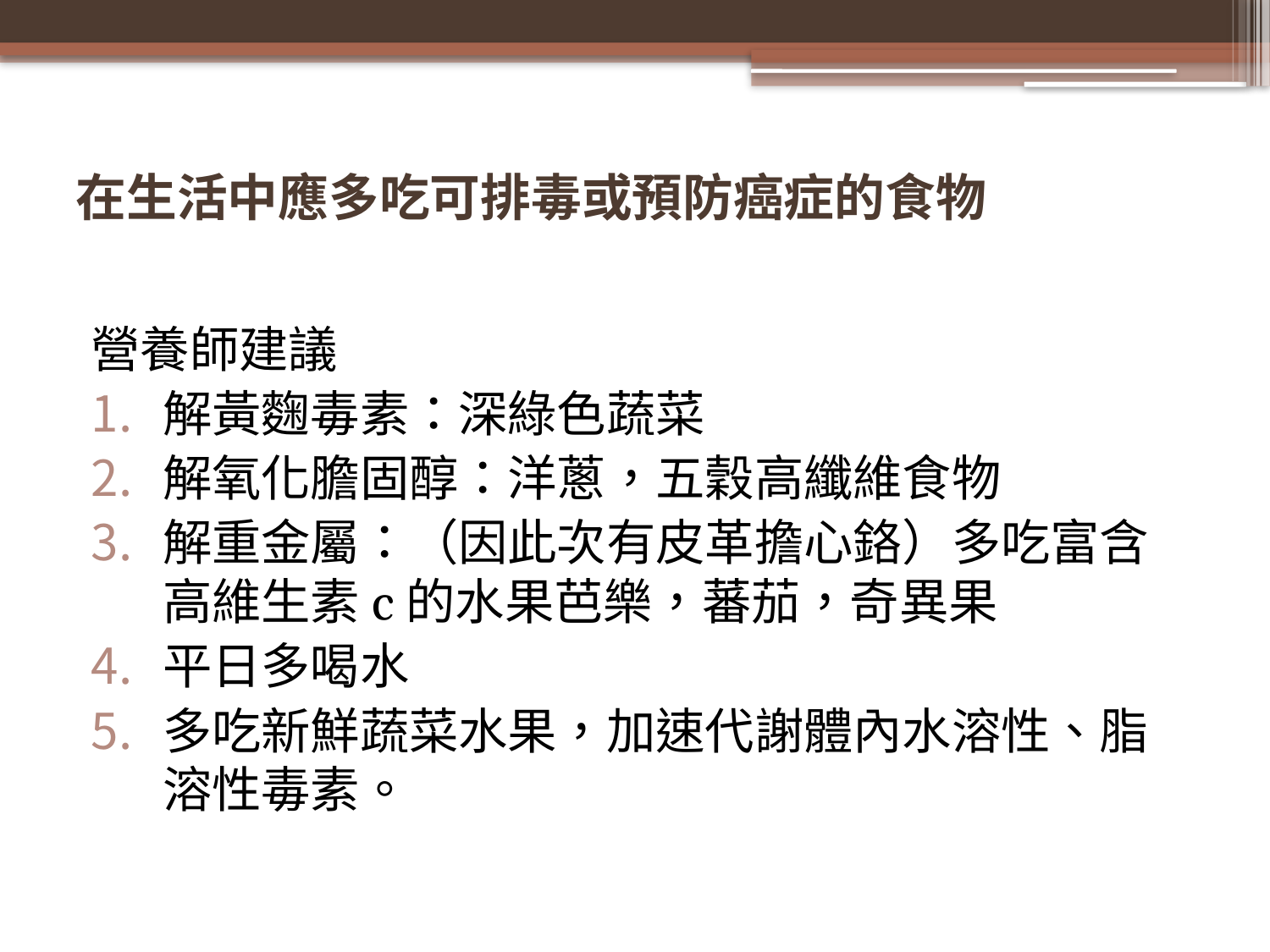

# 在生活中應多吃可排毒或預防癌症的食物
營養師建議
解黃麴毒素：深綠色蔬菜
解氧化膽固醇：洋蔥，五穀高纖維食物
解重金屬：（因此次有皮革擔心鉻）多吃富含高維生素c的水果芭樂，蕃茄，奇異果
平日多喝水
多吃新鮮蔬菜水果，加速代謝體內水溶性、脂溶性毒素。